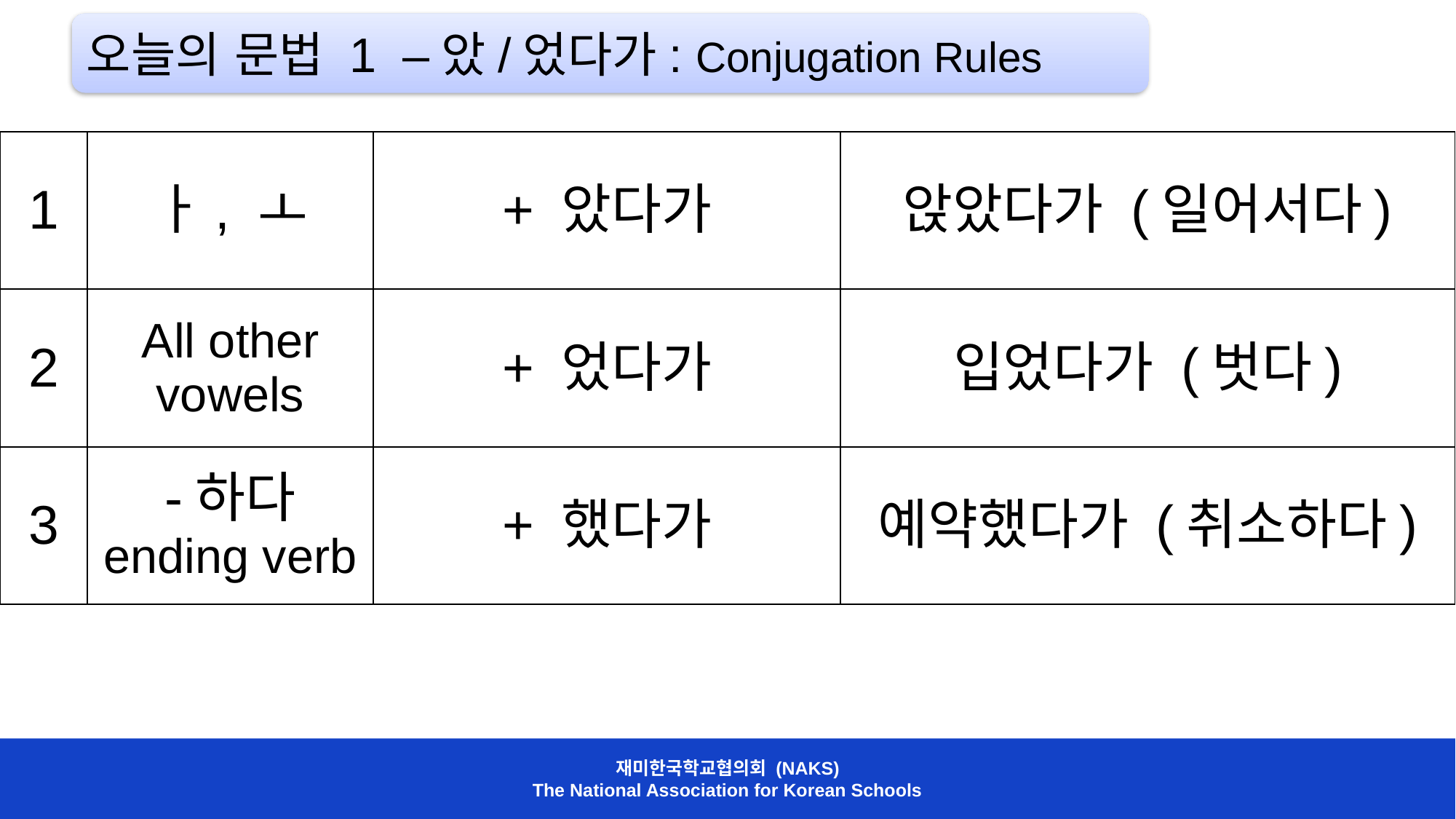

오늘의 문법 1  –았/었다가: Conjugation Rules
| 1 | ㅏ, ㅗ | + 았다가 | 앉았다가 (일어서다) |
| --- | --- | --- | --- |
| 2 | All other vowels | + 었다가 | 입었다가 (벗다) |
| 3 | -하다 ending verb | + 했다가 | 예약했다가 (취소하다) |
재미한국학교협의회 (NAKS)
The National Association for Korean Schools